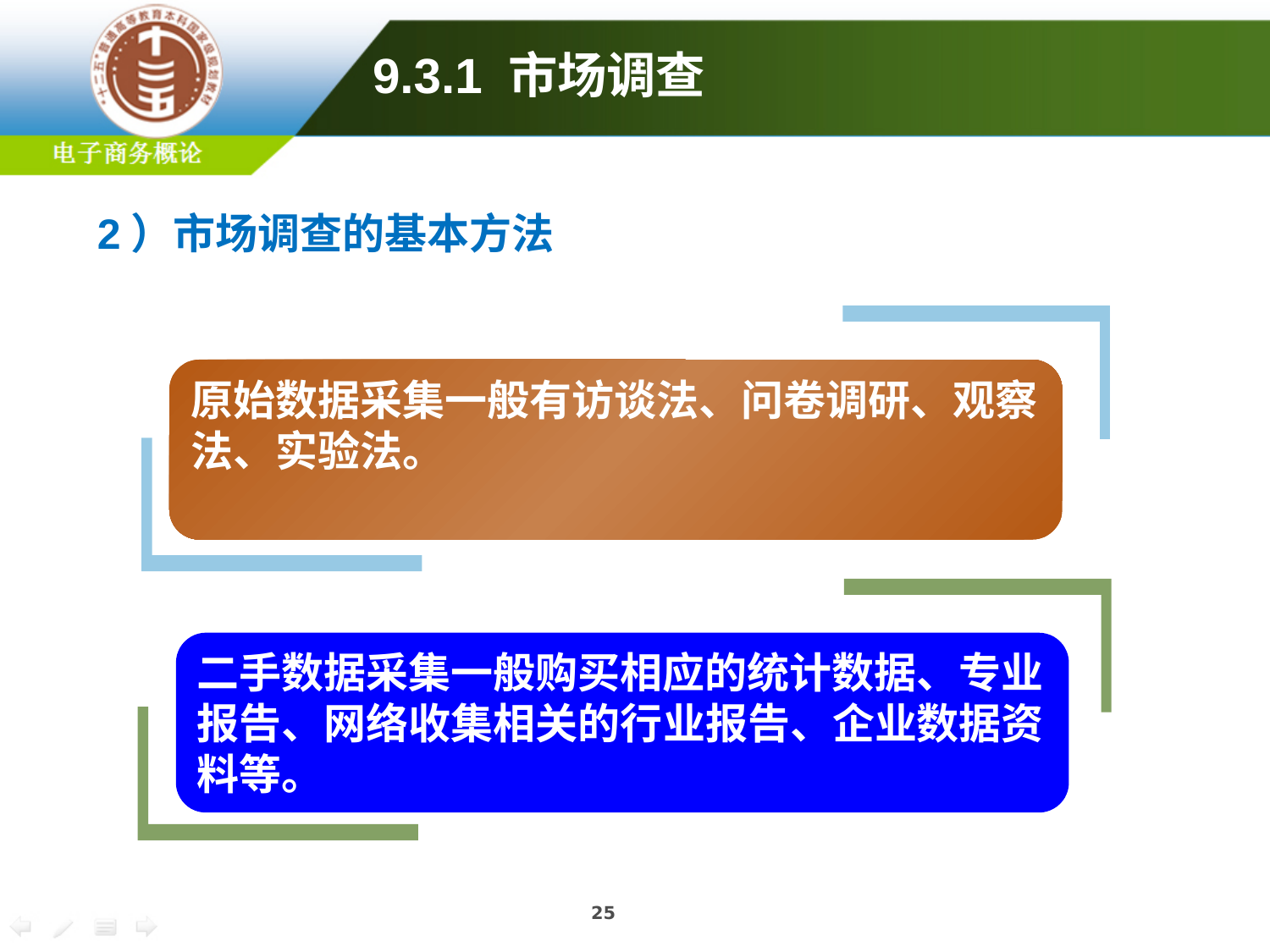

9.3.1 市场调查
2）市场调查的基本方法

原始数据采集一般有访谈法、问卷调研、观察
法、实验法。

二手数据采集一般购买相应的统计数据、专业
报告、网络收集相关的行业报告、企业数据资
料等。

25